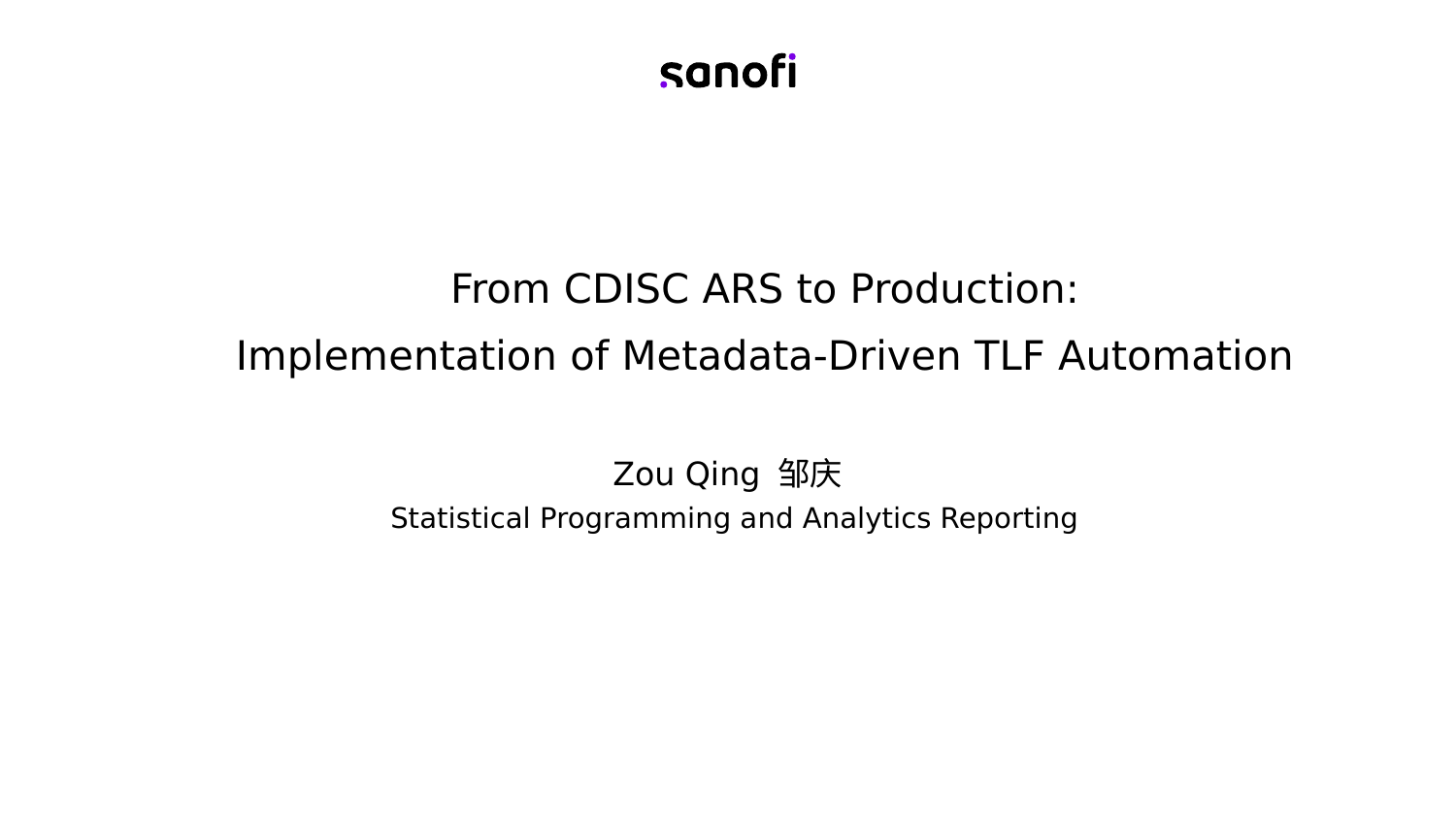

From CDISC ARS to Production:
Implementation of Metadata-Driven TLF Automation
Zou Qing 邹庆
Statistical Programming and Analytics Reporting